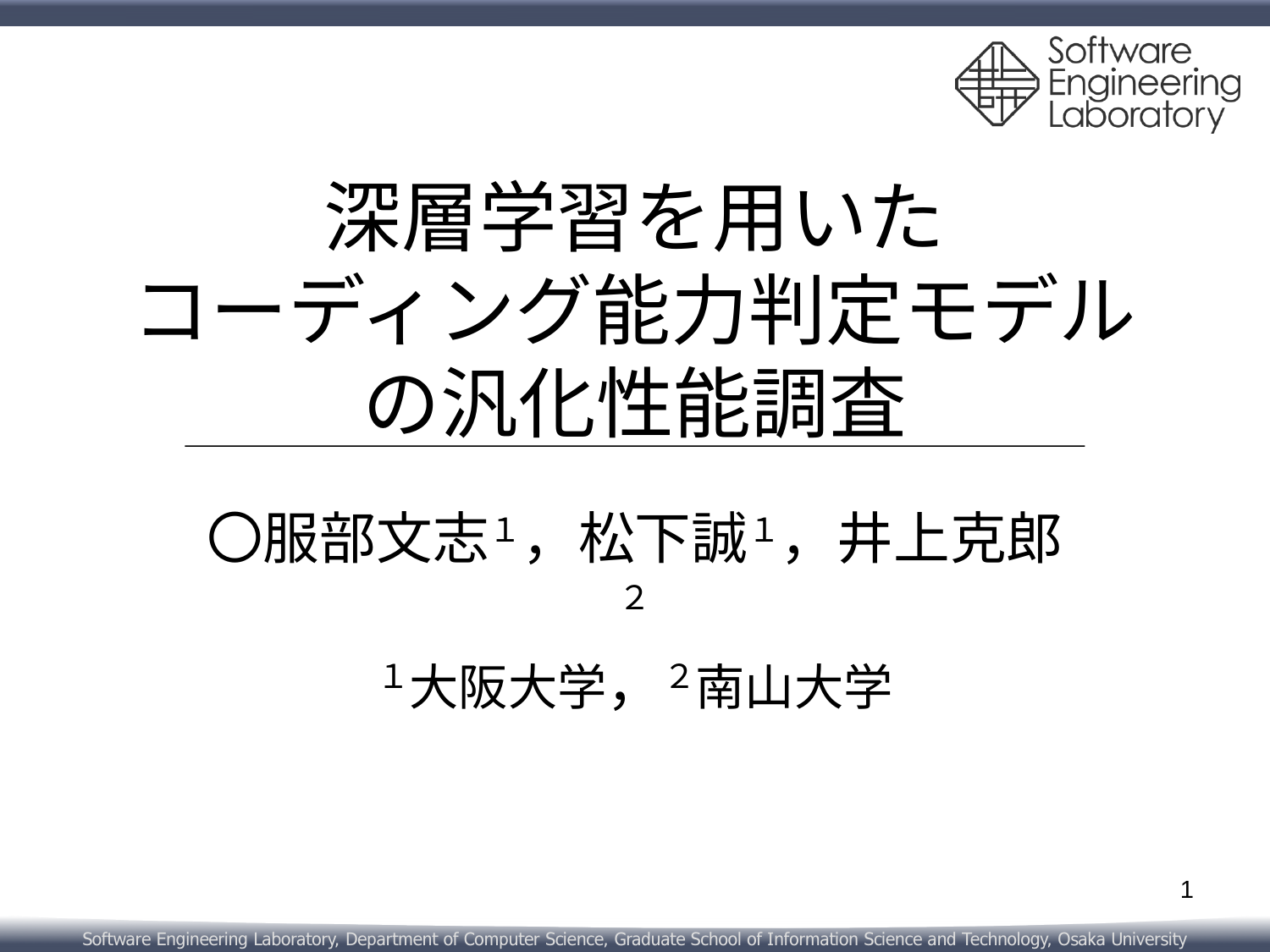

# 深層学習を用いた コーディング能力判定モデルの汎化性能調査
〇服部文志１，松下誠１，井上克郎２
１大阪大学，２南山大学
1